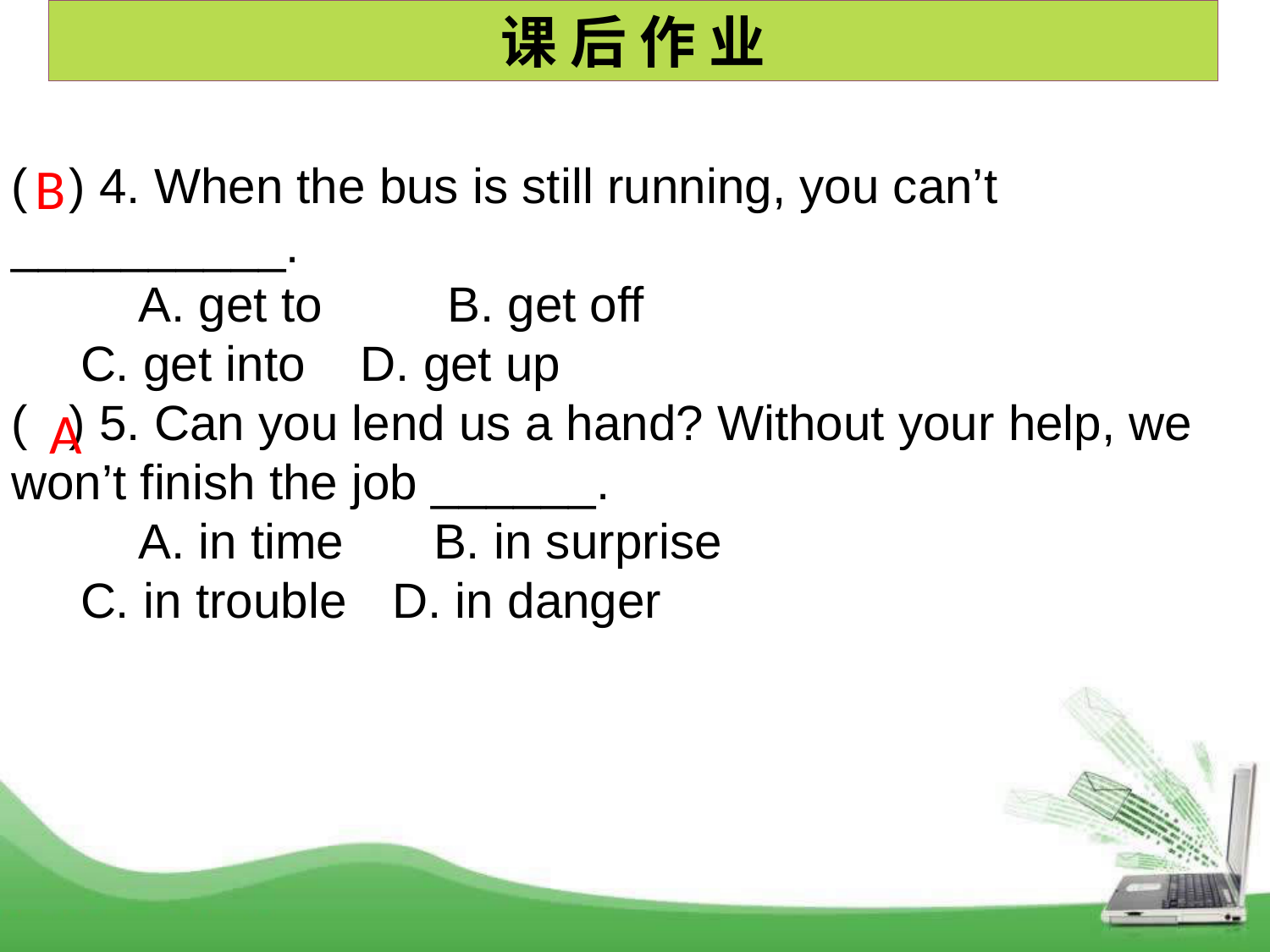

课 后 作 业
B
(   ) 4. When the bus is still running, you can’t __________.
	A. get to	    B. get off
     C. get into    D. get up
(   ) 5. Can you lend us a hand? Without your help, we won’t finish the job ______.
	A. in time	   B. in surprise
     C. in trouble	D. in danger
A